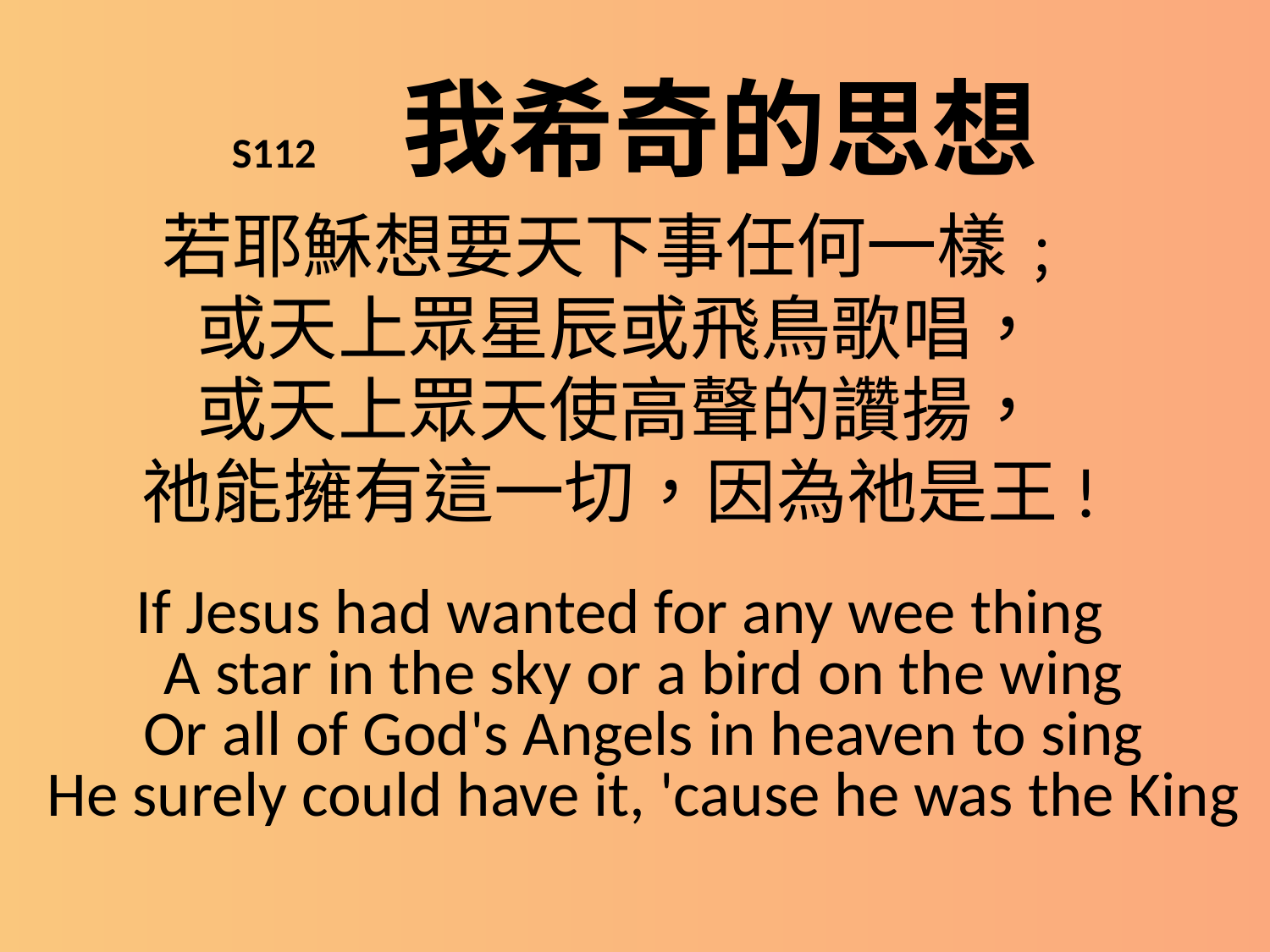

# S112        我希奇的思想
若耶穌想要天下事任何一樣﹔
或天上眾星辰或飛鳥歌唱，
或天上眾天使高聲的讚揚，
祂能擁有這一切，因為祂是王!

If Jesus had wanted for any wee thing
A star in the sky or a bird on the wing
Or all of God's Angels in heaven to sing
He surely could have it, 'cause he was the King